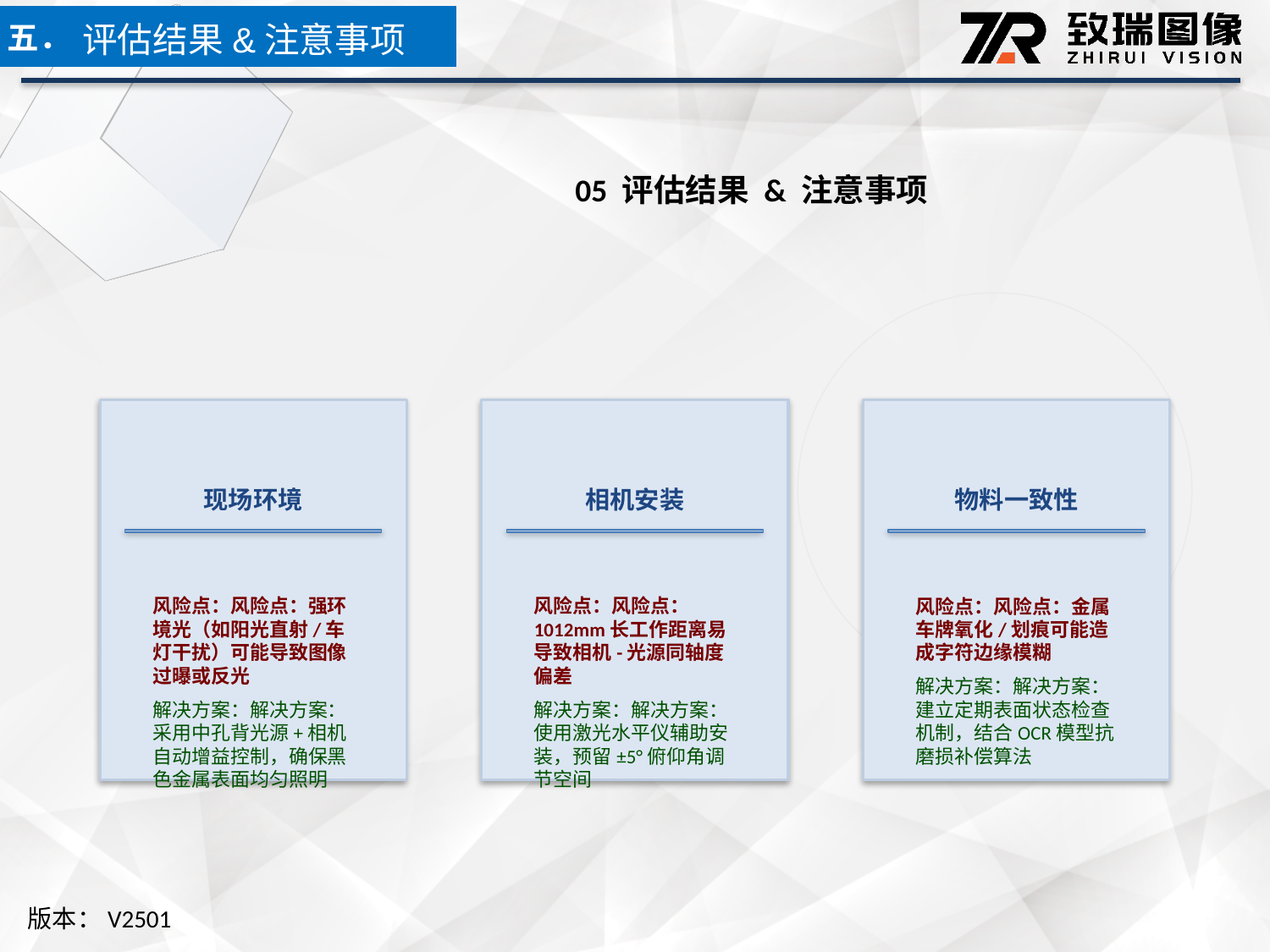

五．
评估结果&注意事项

05 评估结果 & 注意事项

现场环境

相机安装

物料一致性

风险点：风险点：强环境光（如阳光直射/车灯干扰）可能导致图像过曝或反光
解决方案：解决方案：采用中孔背光源+相机自动增益控制，确保黑色金属表面均匀照明

风险点：风险点：1012mm长工作距离易导致相机-光源同轴度偏差
解决方案：解决方案：使用激光水平仪辅助安装，预留±5°俯仰角调节空间

风险点：风险点：金属车牌氧化/划痕可能造成字符边缘模糊
解决方案：解决方案：建立定期表面状态检查机制，结合OCR模型抗磨损补偿算法